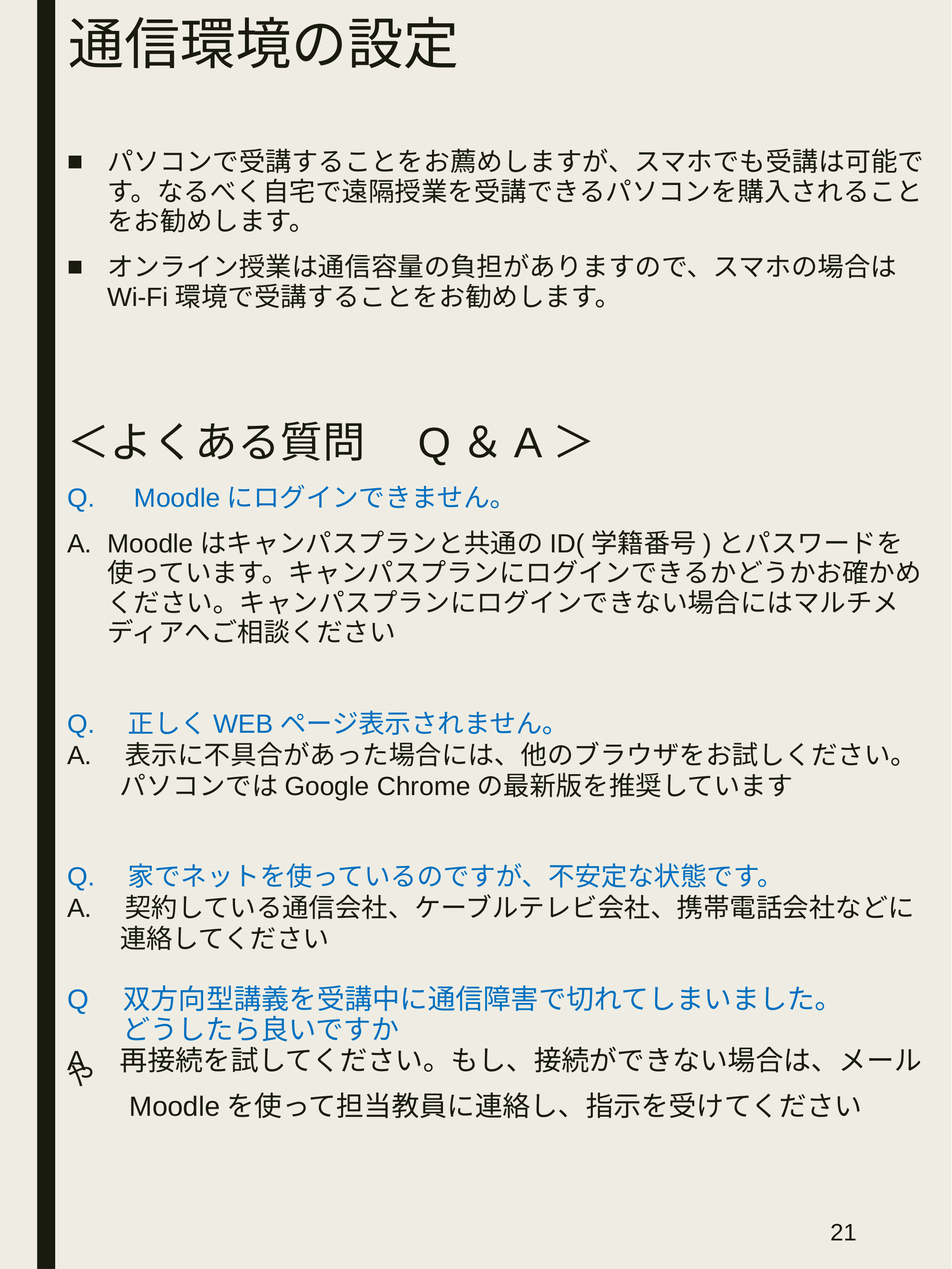

# 通信環境の設定

パソコンで受講することをお薦めしますが、スマホでも受講は可能です。なるべく自宅で遠隔授業を受講できるパソコンを購入されることをお勧めします。
オンライン授業は通信容量の負担がありますので、スマホの場合はWi-Fi環境で受講することをお勧めします。

＜よくある質問　Q＆A＞
Q.　Moodleにログインできません。
Moodleはキャンパスプランと共通のID(学籍番号)とパスワードを使っています。キャンパスプランにログインできるかどうかお確かめください。キャンパスプランにログインできない場合にはマルチメディアへご相談ください

Q.　正しくWEBページ表示されません。
A.　表示に不具合があった場合には、他のブラウザをお試しください。
　　パソコンではGoogle Chromeの最新版を推奨しています

Q.　家でネットを使っているのですが、不安定な状態です。
A.　契約している通信会社、ケーブルテレビ会社、携帯電話会社などに
　　連絡してください

Q　双方向型講義を受講中に通信障害で切れてしまいました。
　　どうしたら良いですか
A　再接続を試してください。もし、接続ができない場合は、メールや
　　Moodleを使って担当教員に連絡し、指示を受けてください

21